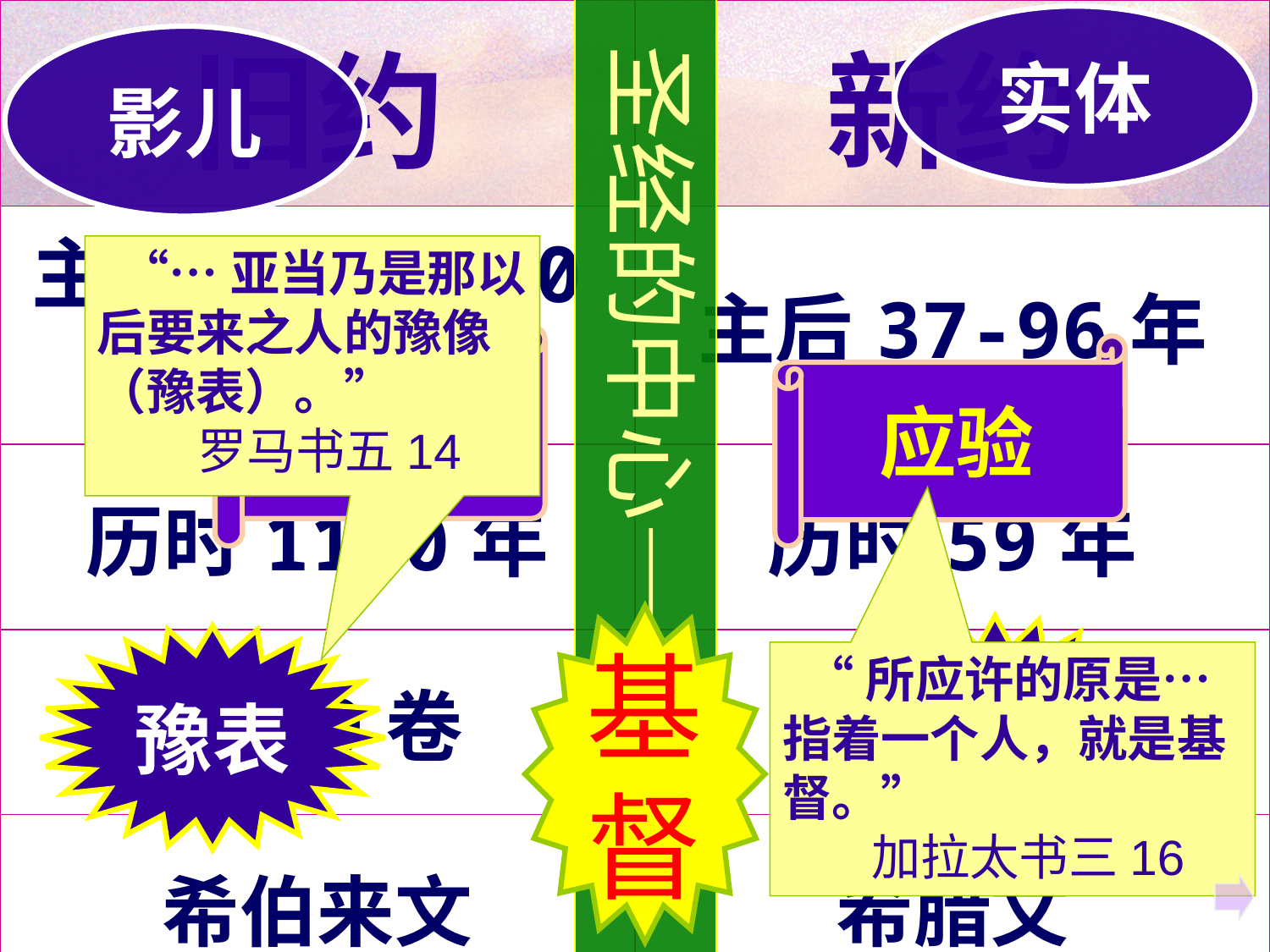

| 旧约 | 新约 |
| --- | --- |
| 主前1500-400年 | 主后37-96年 |
| 历时1100年 | 历时59年 |
| 共39卷 | 共27卷 |
| 希伯来文 | 希腊文 |
圣经的中心——基督
实体
影儿
  “…亚当乃是那以后要来之人的豫像（豫表）。”
        罗马书五14
应许
应验
基
督
实际
豫表
  “所应许的原是…指着一个人，就是基督。”
       加拉太书三16